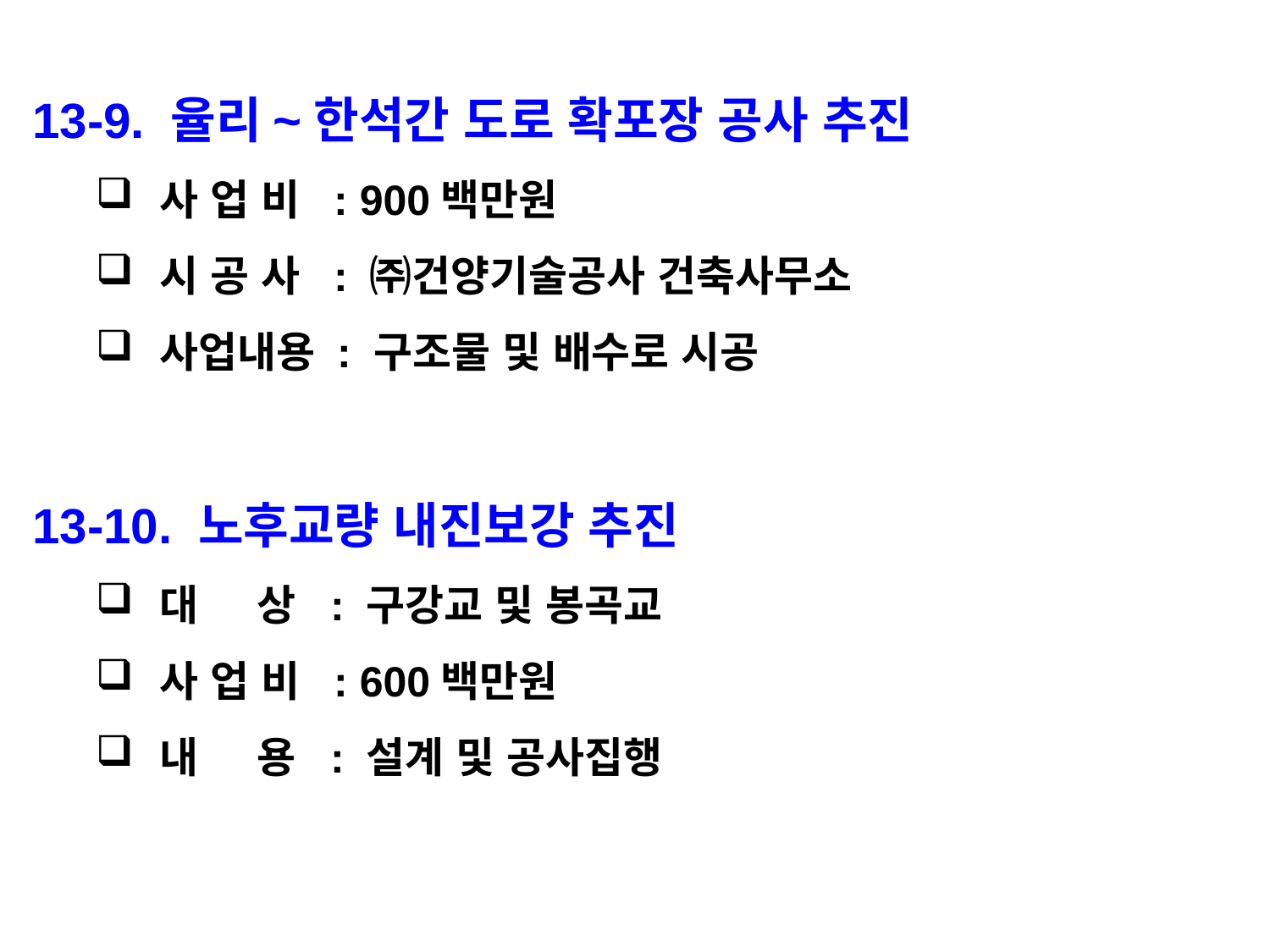

13-9. 율리~한석간 도로 확포장 공사 추진
사 업 비  : 900백만원
시 공 사  : ㈜건양기술공사 건축사무소
사업내용 : 구조물 및 배수로 시공

13-10. 노후교량 내진보강 추진
대     상  : 구강교 및 봉곡교
사 업 비  : 600백만원
내     용  : 설계 및 공사집행